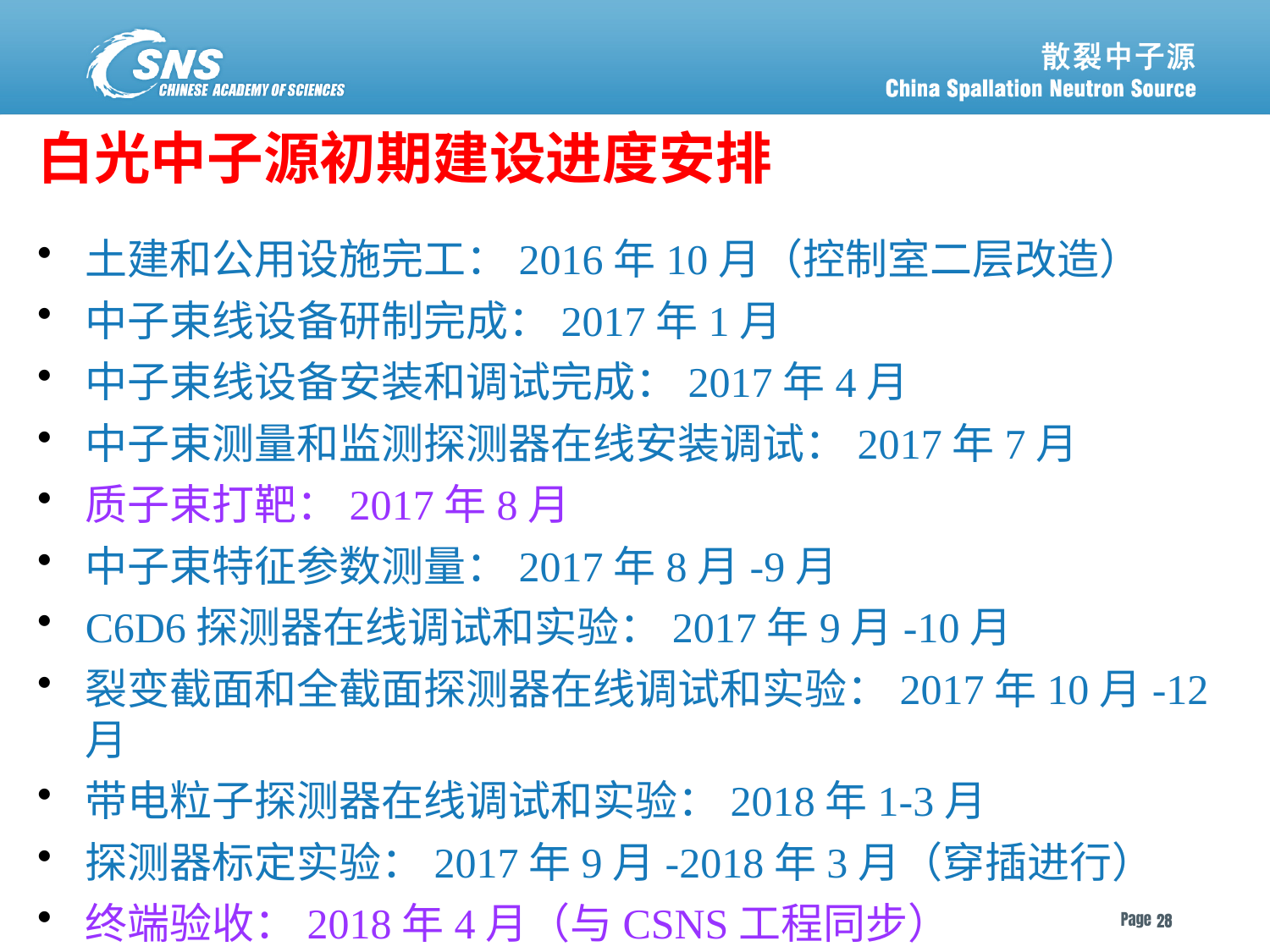

# 白光中子源初期建设进度安排
土建和公用设施完工：2016年10月（控制室二层改造）
中子束线设备研制完成：2017年1月
中子束线设备安装和调试完成：2017年4月
中子束测量和监测探测器在线安装调试：2017年7月
质子束打靶：2017年8月
中子束特征参数测量：2017年8月-9月
C6D6探测器在线调试和实验：2017年9月-10月
裂变截面和全截面探测器在线调试和实验：2017年10月-12月
带电粒子探测器在线调试和实验：2018年1-3月
探测器标定实验：2017年9月-2018年3月（穿插进行）
终端验收：2018年4月（与CSNS工程同步）
28